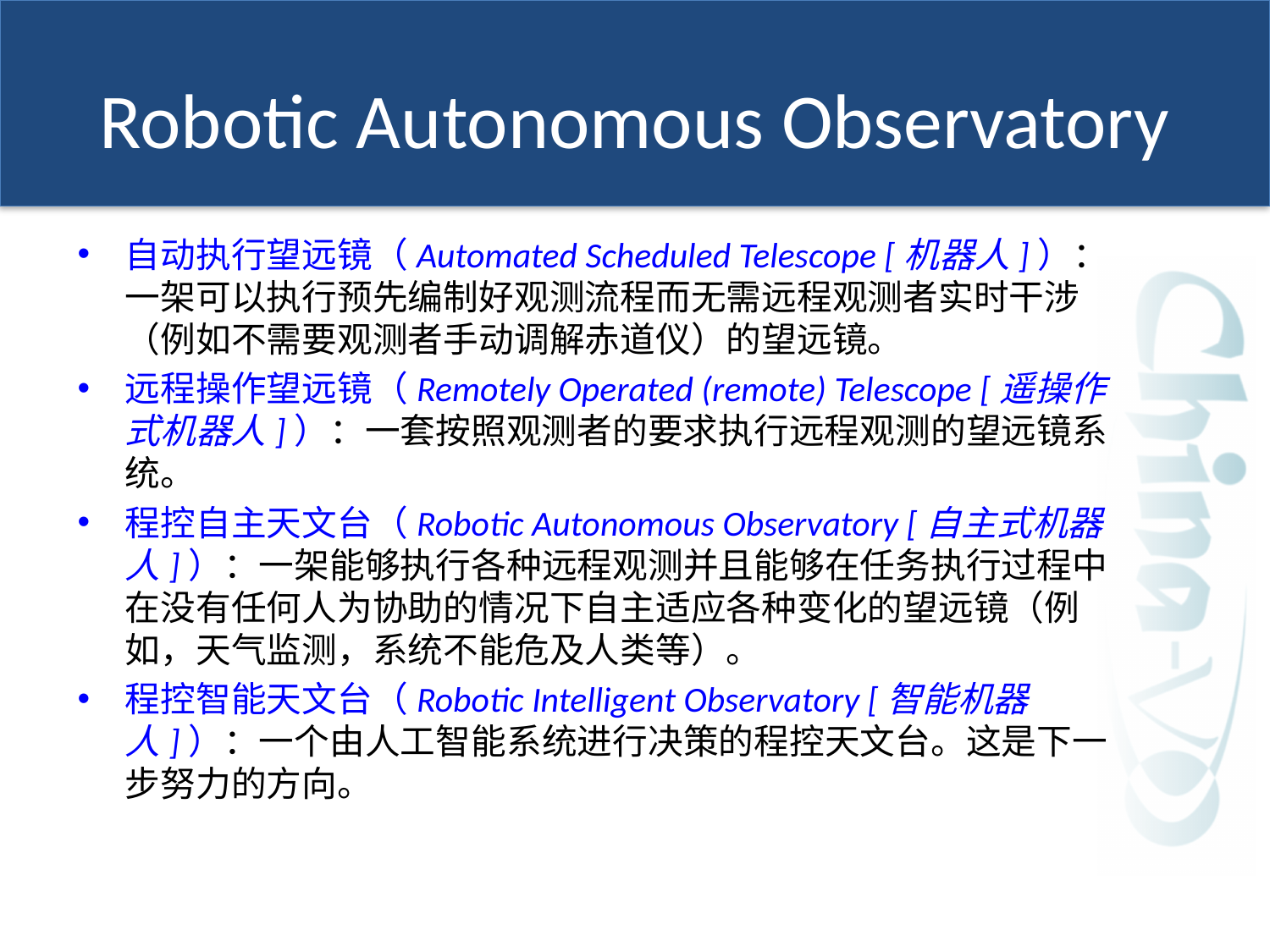

# Robotic Autonomous Observatory
自动执行望远镜（Automated Scheduled Telescope [机器人]）：一架可以执行预先编制好观测流程而无需远程观测者实时干涉（例如不需要观测者手动调解赤道仪）的望远镜。
远程操作望远镜（Remotely Operated (remote) Telescope [遥操作式机器人]）：一套按照观测者的要求执行远程观测的望远镜系统。
程控自主天文台（Robotic Autonomous Observatory [自主式机器人]）：一架能够执行各种远程观测并且能够在任务执行过程中在没有任何人为协助的情况下自主适应各种变化的望远镜（例如，天气监测，系统不能危及人类等）。
程控智能天文台（Robotic Intelligent Observatory [智能机器人]）：一个由人工智能系统进行决策的程控天文台。这是下一步努力的方向。